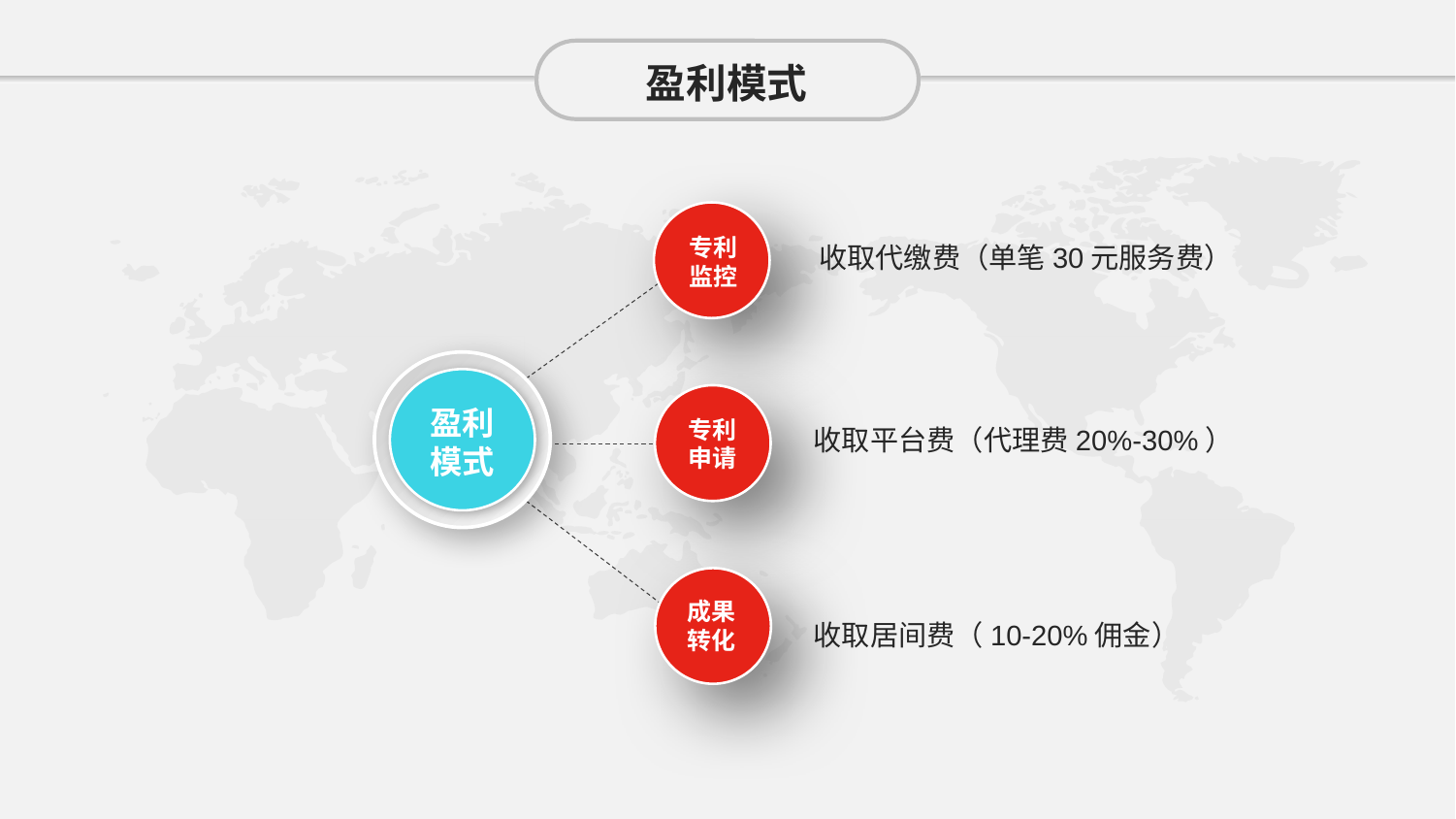

盈利模式
收取代缴费（单笔30元服务费）

专利
监控

盈利
模式
收取平台费（代理费20%-30%）

专利
申请
收取居间费（10-20%佣金）

成果
转化